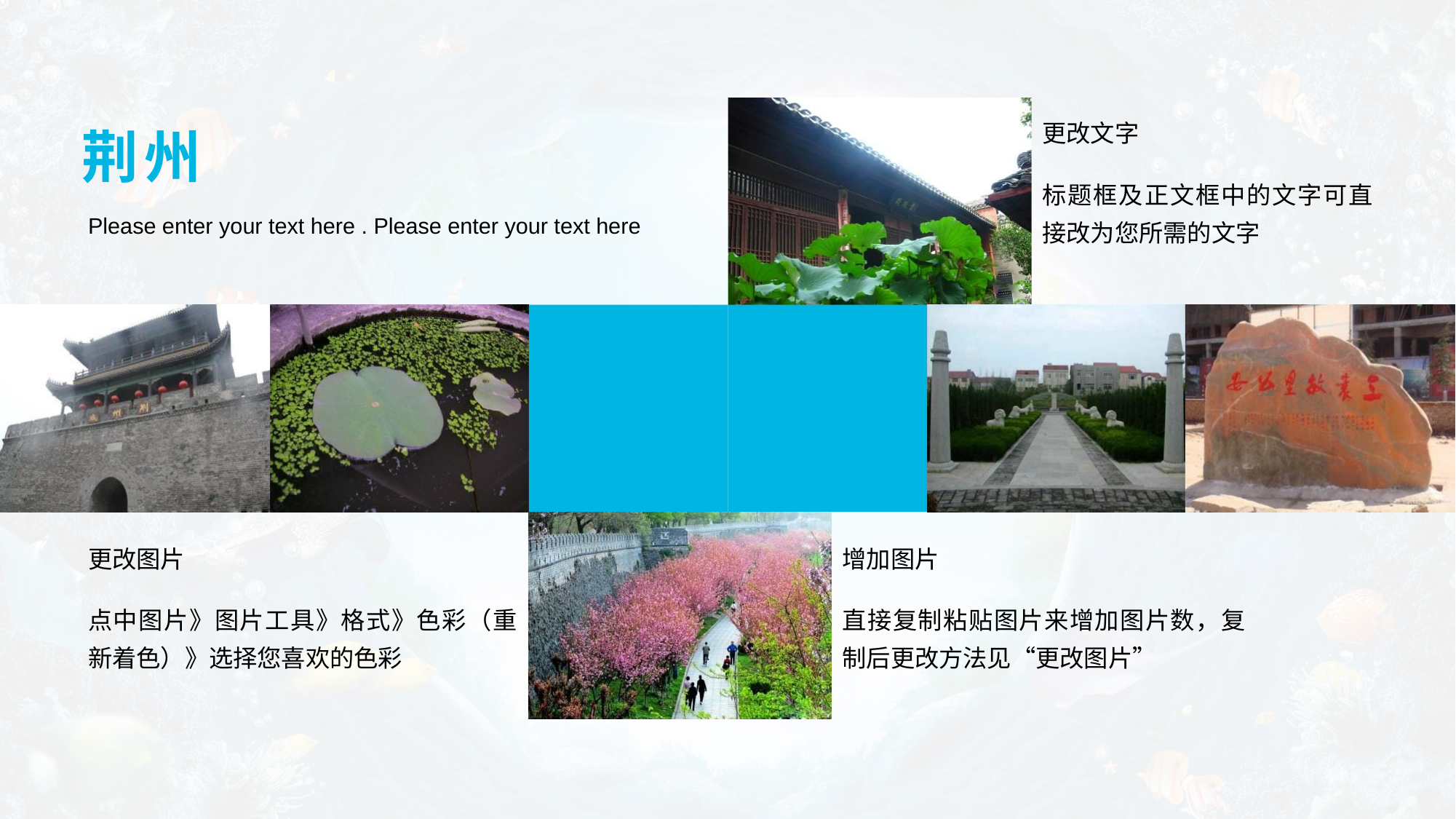

更改文字
标题框及正文框中的文字可直接改为您所需的文字
荆州
Please enter your text here . Please enter your text here

更改图片
点中图片》图片工具》格式》色彩（重新着色）》选择您喜欢的色彩
增加图片
直接复制粘贴图片来增加图片数，复制后更改方法见“更改图片”